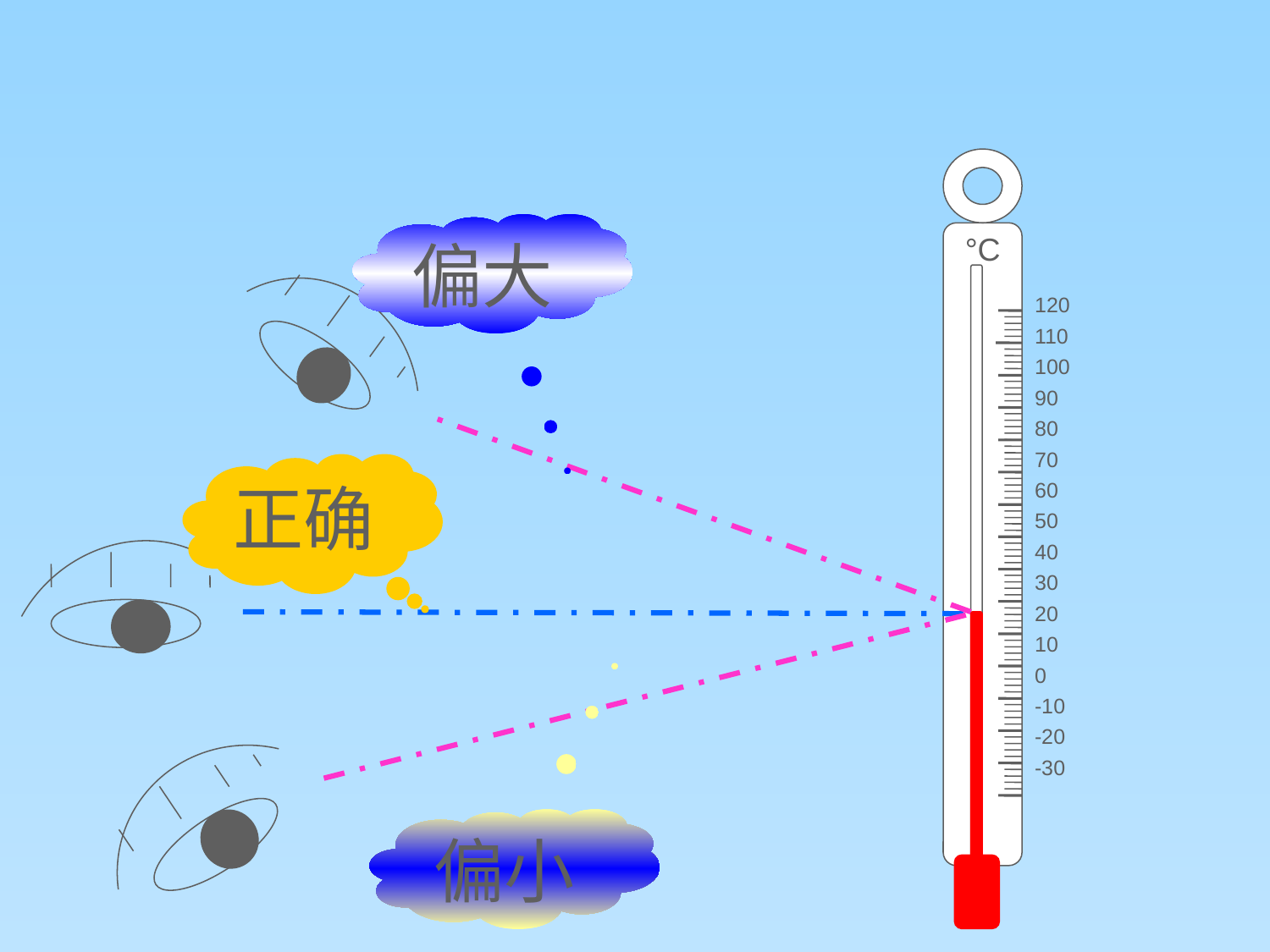

°C
120
110
100
90
80
70
60
50
40
30
20
10
0
-10
-20
-30

偏大

正确

偏小